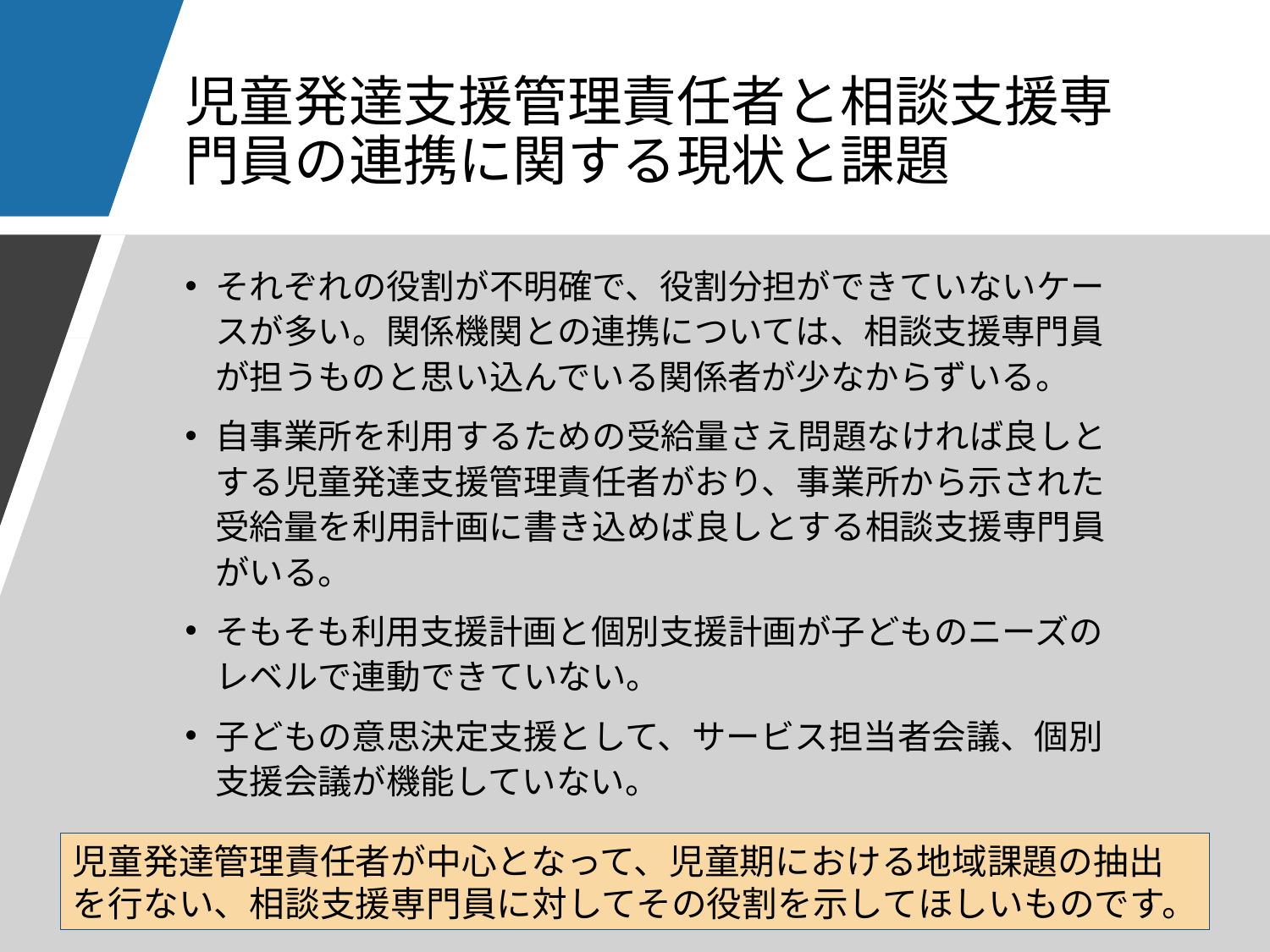

# 児童発達支援管理責任者と相談支援専門員の連携に関する現状と課題

それぞれの役割が不明確で、役割分担ができていないケースが多い。関係機関との連携については、相談支援専門員が担うものと思い込んでいる関係者が少なからずいる。
自事業所を利用するための受給量さえ問題なければ良しとする児童発達支援管理責任者がおり、事業所から示された受給量を利用計画に書き込めば良しとする相談支援専門員がいる。
そもそも利用支援計画と個別支援計画が子どものニーズのレベルで連動できていない。
子どもの意思決定支援として、サービス担当者会議、個別支援会議が機能していない。

児童発達管理責任者が中心となって、児童期における地域課題の抽出
を行ない、相談支援専門員に対してその役割を示してほしいものです。
49